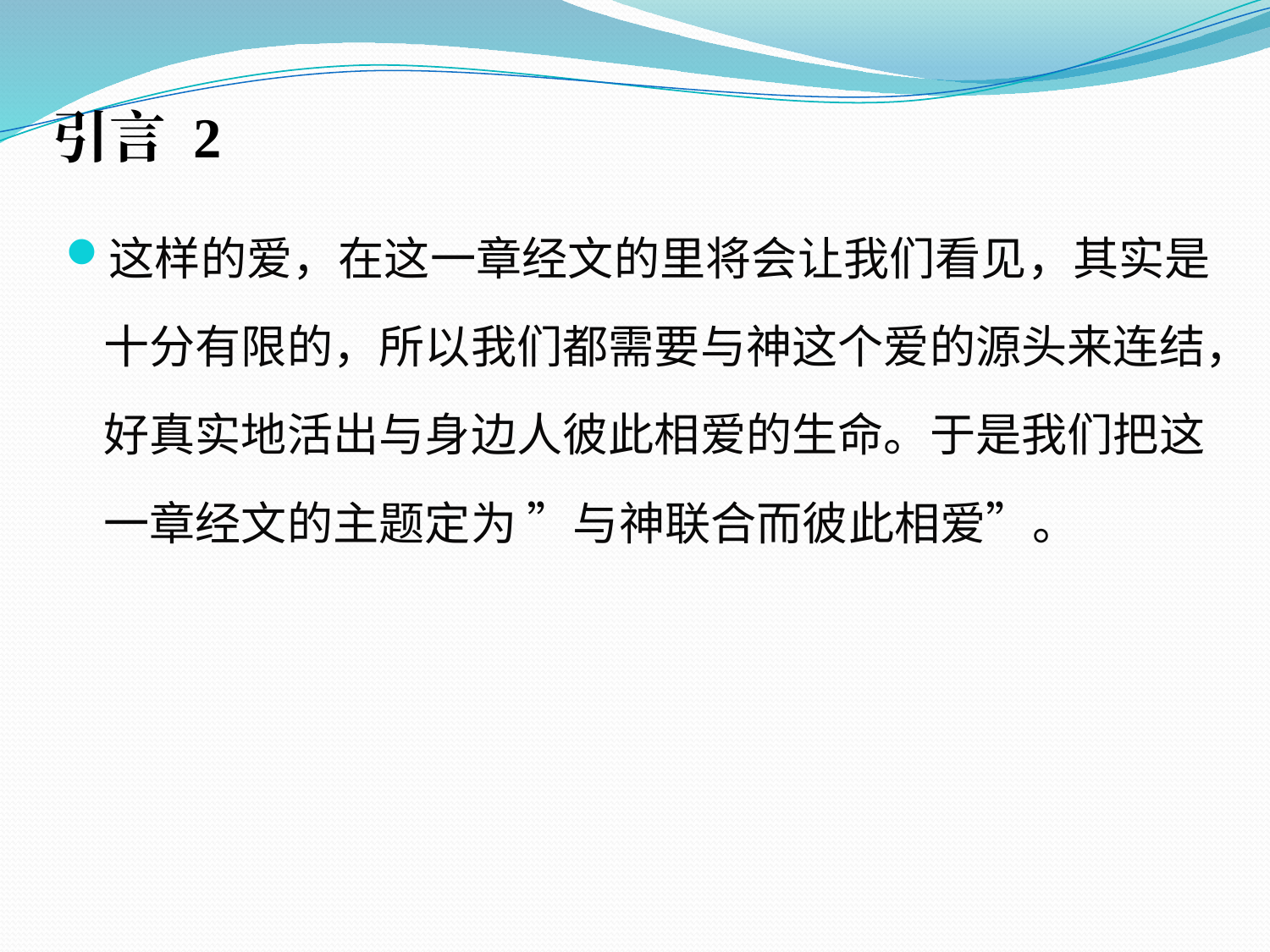

# 引言 2
这样的爱，在这一章经文的里将会让我们看见，其实是十分有限的，所以我们都需要与神这个爱的源头来连结，好真实地活出与身边人彼此相爱的生命。于是我们把这一章经文的主题定为 ”与神联合而彼此相爱”。